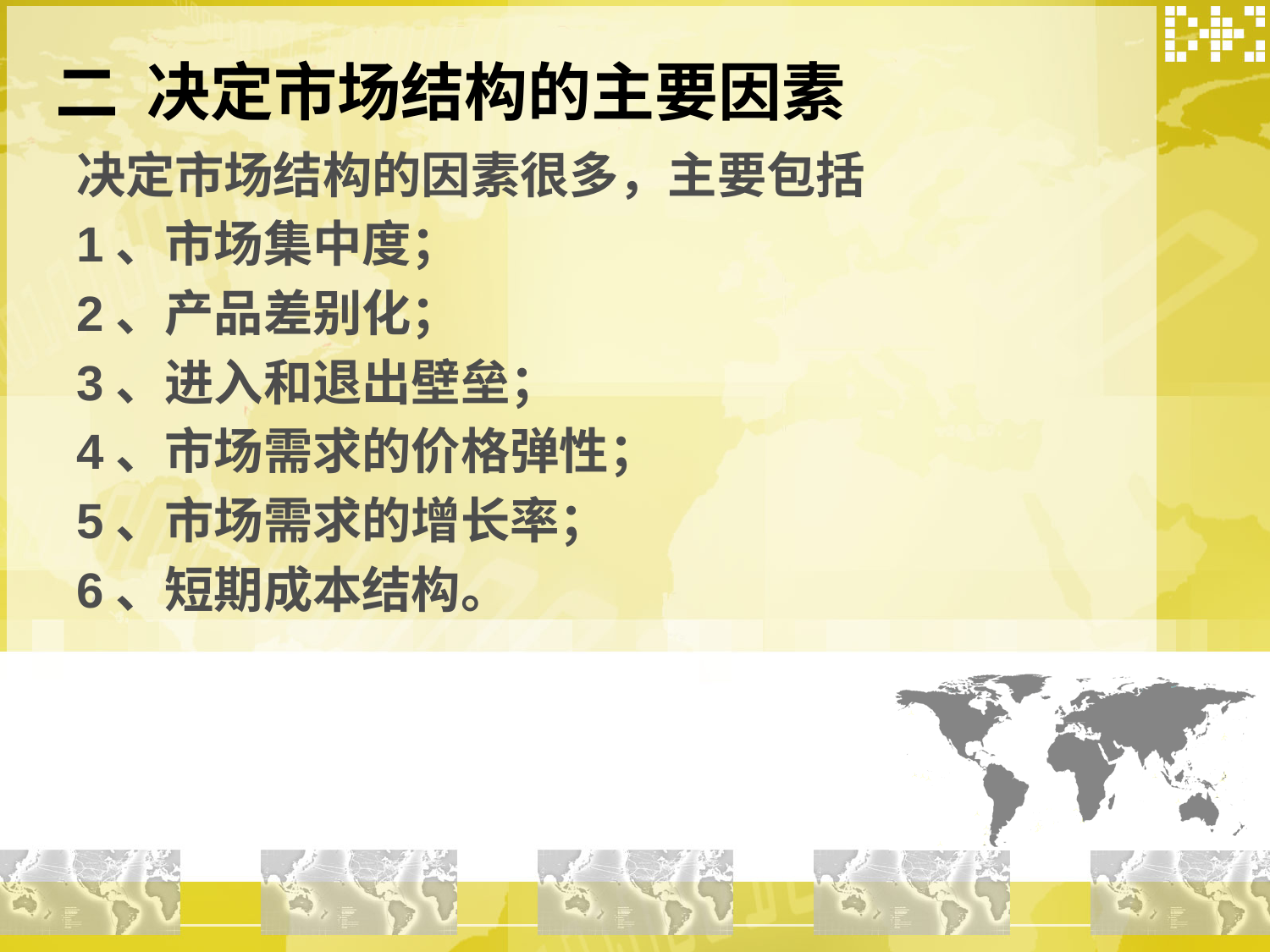

# 二  决定市场结构的主要因素
决定市场结构的因素很多，主要包括
1、市场集中度；
2、产品差别化；
3、进入和退出壁垒；
4、市场需求的价格弹性；
5、市场需求的增长率；
6、短期成本结构。